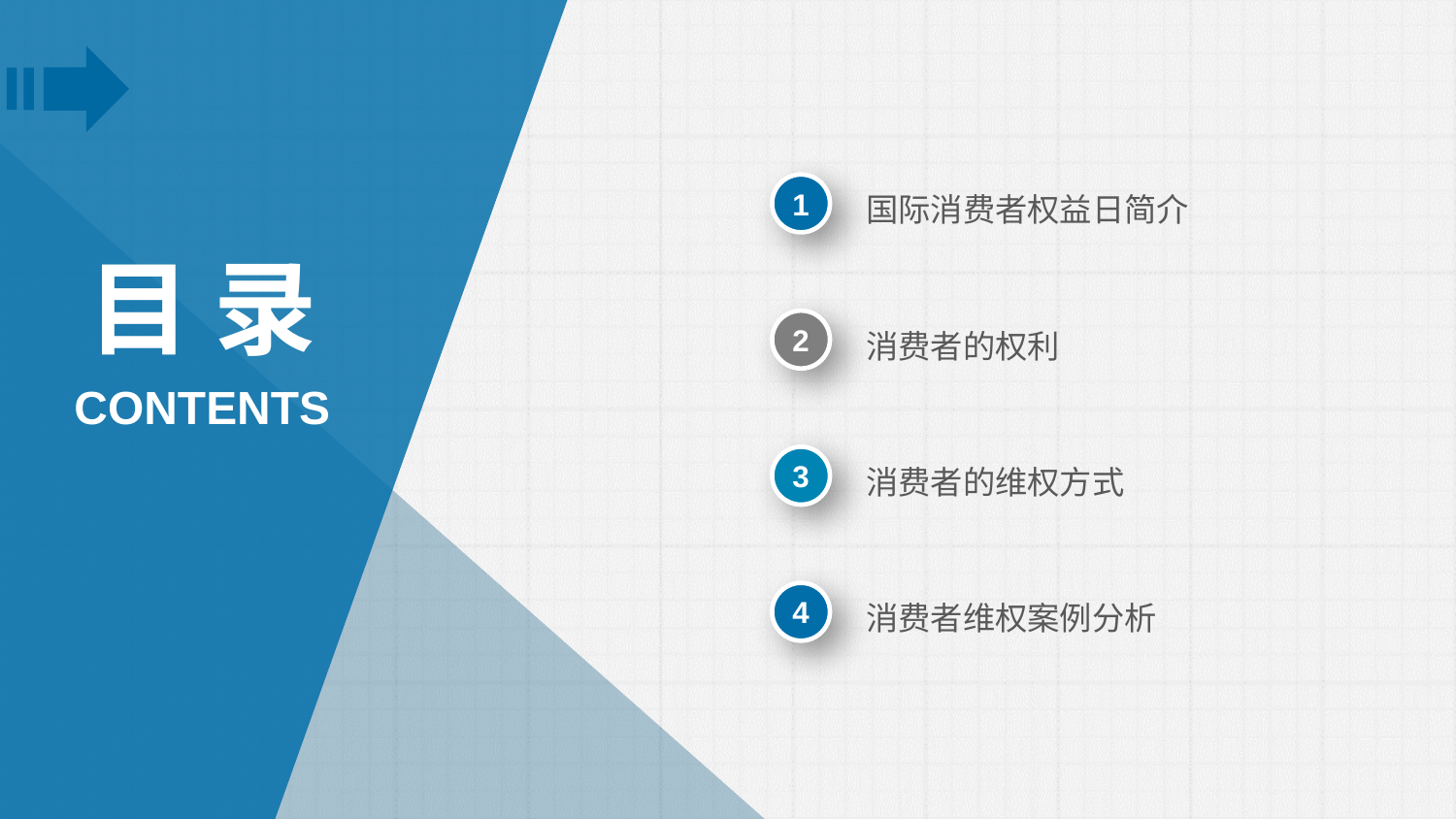

1
国际消费者权益日简介
目 录
2
消费者的权利
CONTENTS
3
消费者的维权方式
4
消费者维权案例分析